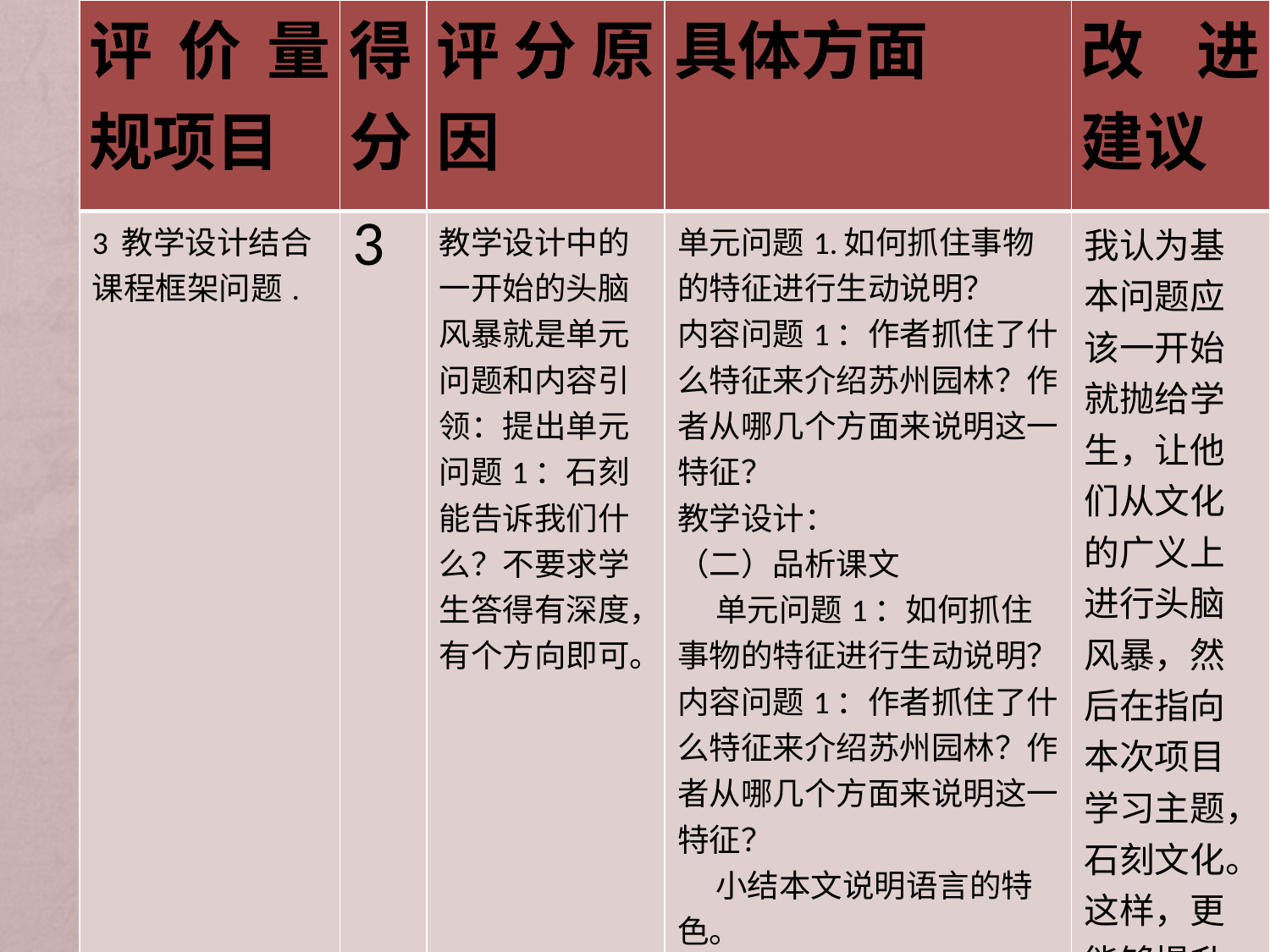

| 评价量规项目 | 得分 | 评分原因 | 具体方面 | 改进建议 |
| --- | --- | --- | --- | --- |
| 3 教学设计结合课程框架问题. | 3 | 教学设计中的一开始的头脑风暴就是单元问题和内容引领：提出单元问题1：石刻能告诉我们什么？不要求学生答得有深度，有个方向即可。 | 单元问题1.如何抓住事物的特征进行生动说明？ 内容问题1：作者抓住了什么特征来介绍苏州园林？作者从哪几个方面来说明这一特征？ 教学设计： （二）品析课文 单元问题1：如何抓住事物的特征进行生动说明？ 内容问题1：作者抓住了什么特征来介绍苏州园林？作者从哪几个方面来说明这一特征？ 小结本文说明语言的特色。 | 我认为基本问题应该一开始就抛给学生，让他们从文化的广义上进行头脑风暴，然后在指向本次项目学习主题，石刻文化。这样，更能够提升学生的高级思维。 |
#